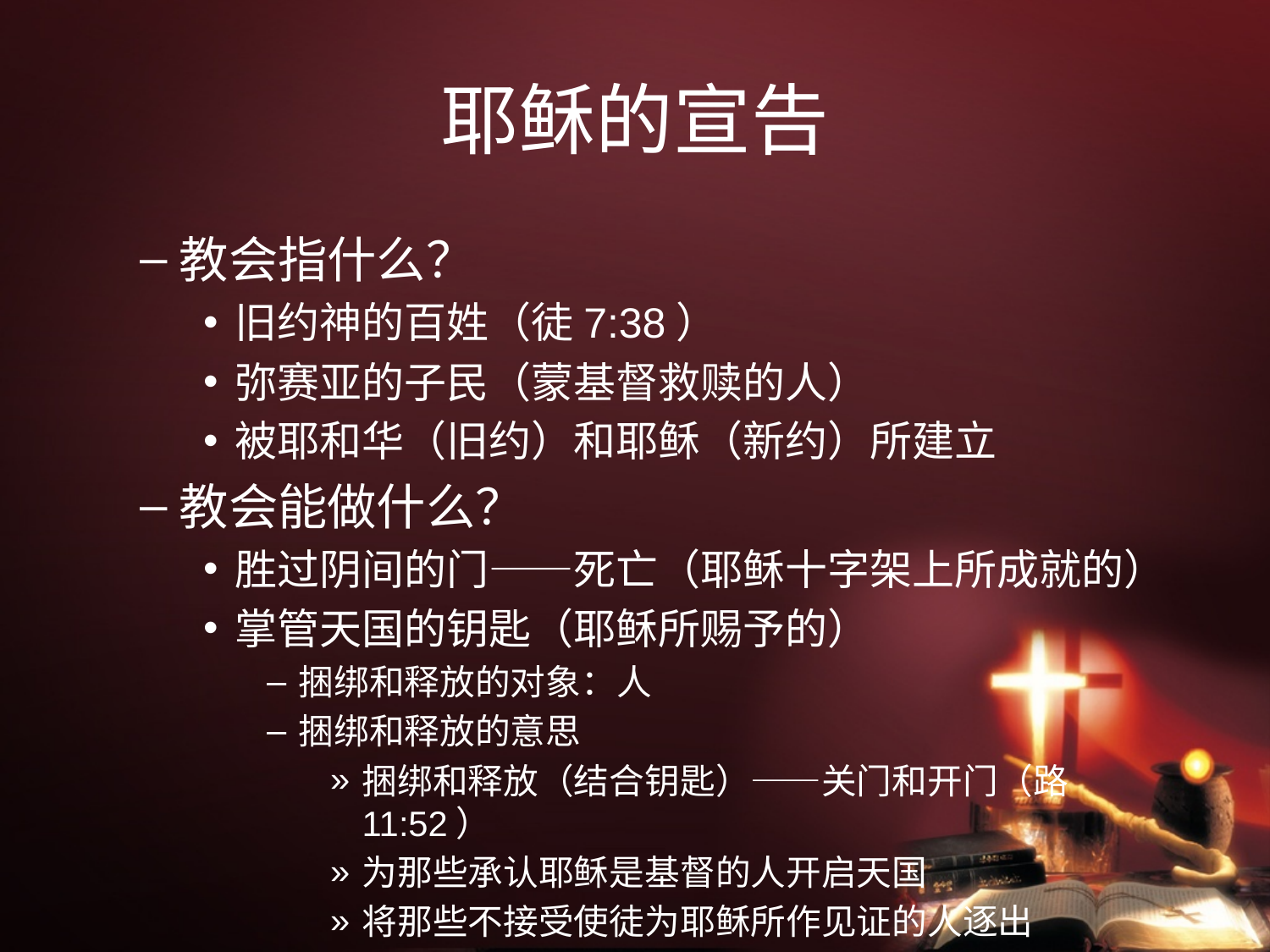

# 耶稣的宣告
教会指什么？
旧约神的百姓（徒7:38）
弥赛亚的子民（蒙基督救赎的人）
被耶和华（旧约）和耶稣（新约）所建立
教会能做什么？
胜过阴间的门——死亡（耶稣十字架上所成就的）
掌管天国的钥匙（耶稣所赐予的）
捆绑和释放的对象：人
捆绑和释放的意思
捆绑和释放（结合钥匙）——关门和开门（路11:52）
为那些承认耶稣是基督的人开启天国
将那些不接受使徒为耶稣所作见证的人逐出